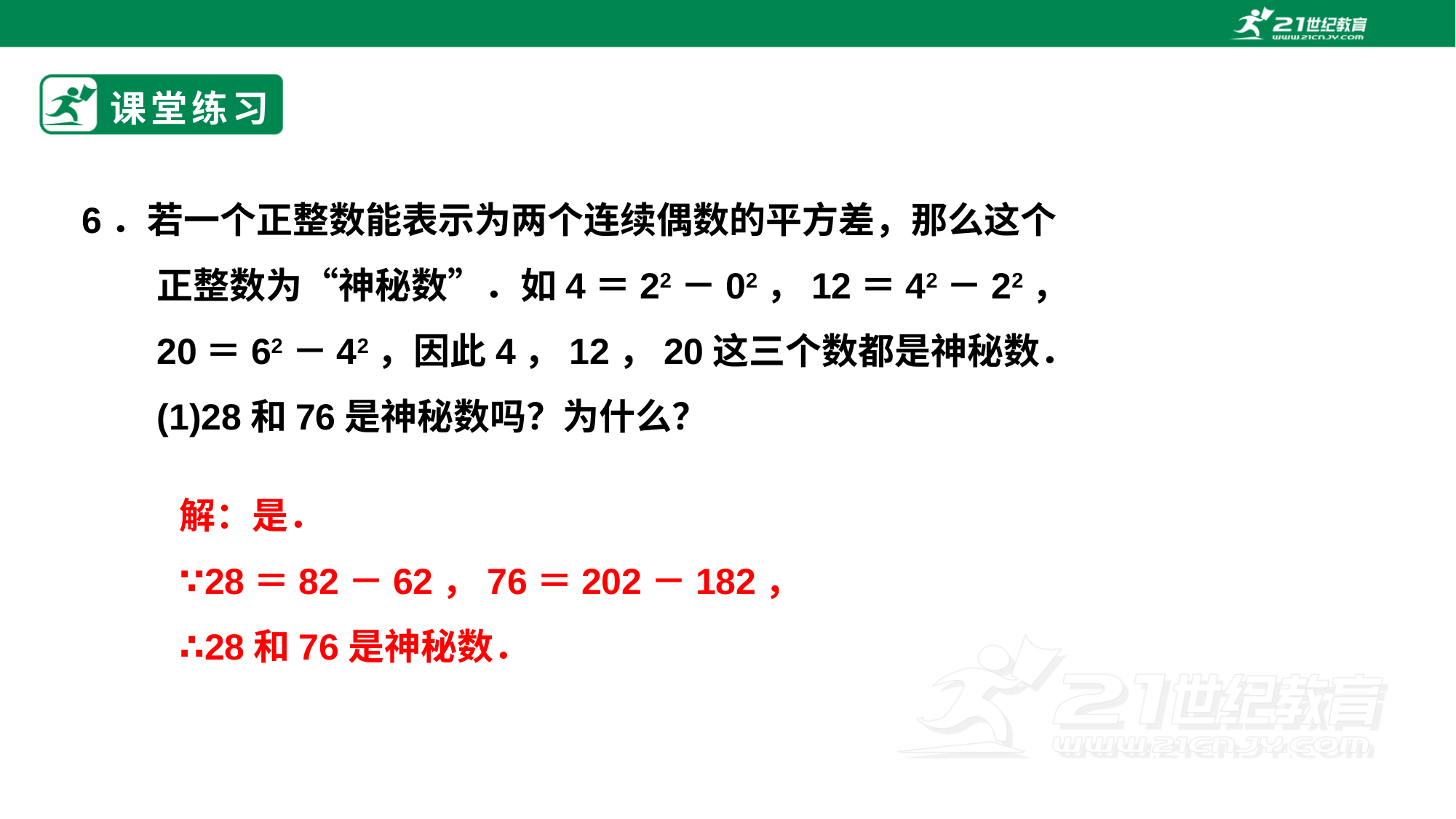

# 课堂练习
6．若一个正整数能表示为两个连续偶数的平方差，那么这个正整数为“神秘数”．如4＝22－02，12＝42－22，20＝62－42，因此4，12，20这三个数都是神秘数．
(1)28和76是神秘数吗？为什么？
解：是．
∵28＝82－62，76＝202－182，
∴28和76是神秘数．